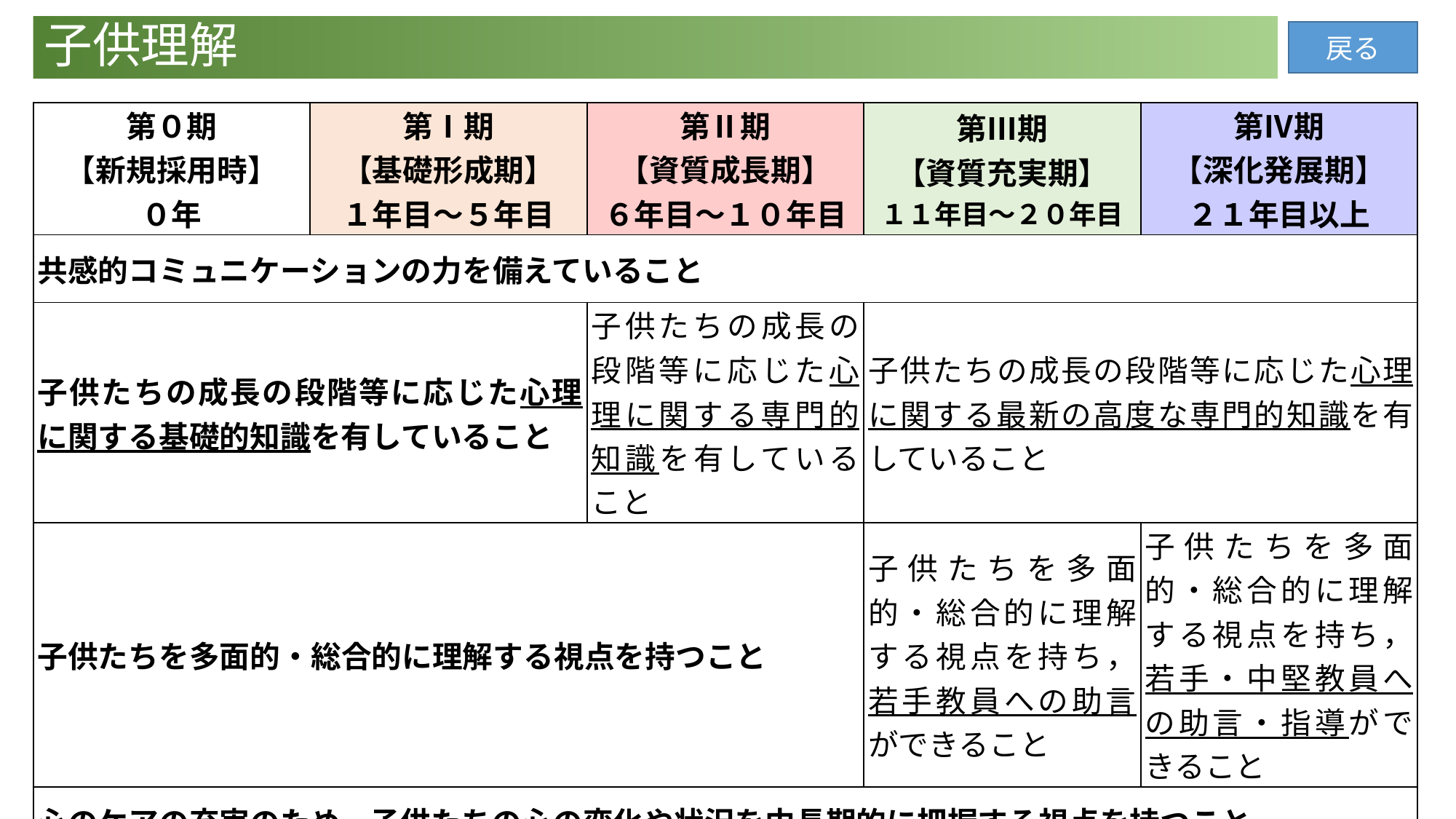

子供理解
戻る
| 第０期 【新規採用時】 ０年 | 第Ⅰ期 【基礎形成期】 １年目～５年目 | 第Ⅱ期 【資質成長期】 ６年目～１０年目 | 第Ⅲ期 【資質充実期】 １１年目～２０年目 | 第Ⅳ期 【深化発展期】 ２１年目以上 |
| --- | --- | --- | --- | --- |
| 共感的コミュニケーションの力を備えていること |  |  |  |  |
| 子供たちの成長の段階等に応じた心理に関する基礎的知識を有していること |  | 子供たちの成長の段階等に応じた心理に関する専門的知識を有していること | 子供たちの成長の段階等に応じた心理に関する最新の高度な専門的知識を有していること |  |
| 子供たちを多面的・総合的に理解する視点を持つこと |  |  | 子供たちを多面的・総合的に理解する視点を持ち，若手教員への助言ができること | 子供たちを多面的・総合的に理解する視点を持ち，若手・中堅教員への助言・指導ができること |
| 心のケアの充実のため，子供たちの心の変化や状況を中長期的に把握する視点を持つこと |  |  |  |  |